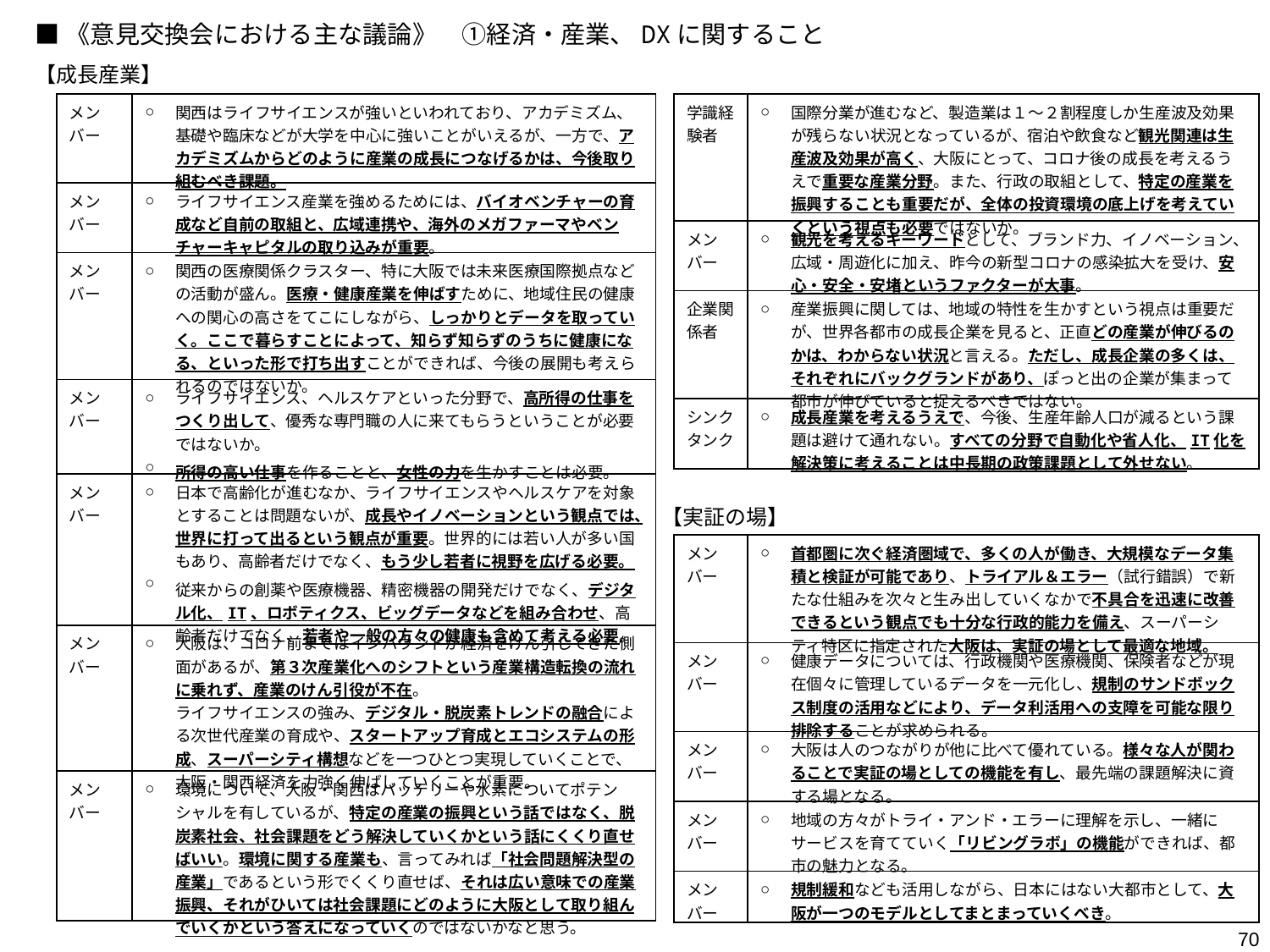

■《意見交換会における主な議論》　①経済・産業、DXに関すること
【成長産業】
| 学識経験者 | ○ | 国際分業が進むなど、製造業は１～２割程度しか生産波及効果が残らない状況となっているが、宿泊や飲食など観光関連は生産波及効果が高く、大阪にとって、コロナ後の成長を考えるうえで重要な産業分野。また、行政の取組として、特定の産業を振興することも重要だが、全体の投資環境の底上げを考えていくという視点も必要ではないか。 |
| --- | --- | --- |
| メンバー | ○ | 観光を考えるキーワードとして、ブランド力、イノベーション、広域・周遊化に加え、昨今の新型コロナの感染拡大を受け、安心・安全・安堵というファクターが大事。 |
| 企業関係者 | ○ | 産業振興に関しては、地域の特性を生かすという視点は重要だが、世界各都市の成長企業を見ると、正直どの産業が伸びるのかは、わからない状況と言える。ただし、成長企業の多くは、それぞれにバックグランドがあり、ぽっと出の企業が集まって都市が伸びていると捉えるべきではない。 |
| シンクタンク | ○ | 成長産業を考えるうえで、今後、生産年齢人口が減るという課題は避けて通れない。すべての分野で自動化や省人化、IT化を解決策に考えることは中長期の政策課題として外せない。 |
| メンバー | ○ | 関西はライフサイエンスが強いといわれており、アカデミズム、基礎や臨床などが大学を中心に強いことがいえるが、一方で、アカデミズムからどのように産業の成長につなげるかは、今後取り組むべき課題。 |
| --- | --- | --- |
| メンバー | ○ | ライフサイエンス産業を強めるためには、バイオベンチャーの育成など自前の取組と、広域連携や、海外のメガファーマやベンチャーキャピタルの取り込みが重要。 |
| メンバー | ○ | 関西の医療関係クラスター、特に大阪では未来医療国際拠点などの活動が盛ん。医療・健康産業を伸ばすために、地域住民の健康への関心の高さをてこにしながら、しっかりとデータを取っていく。ここで暮らすことによって、知らず知らずのうちに健康になる、といった形で打ち出すことができれば、今後の展開も考えられるのではないか。 |
| メンバー | ○ ○ | ライフサイエンス、ヘルスケアといった分野で、高所得の仕事をつくり出して、優秀な専門職の人に来てもらうということが必要ではないか。 所得の高い仕事を作ることと、女性の力を生かすことは必要。 |
| メンバー | ○ ○ | 日本で高齢化が進むなか、ライフサイエンスやヘルスケアを対象とすることは問題ないが、成長やイノベーションという観点では、世界に打って出るという観点が重要。世界的には若い人が多い国もあり、高齢者だけでなく、もう少し若者に視野を広げる必要。 従来からの創薬や医療機器、精密機器の開発だけでなく、デジタル化、IT、ロボティクス、ビッグデータなどを組み合わせ、高齢者だけでなく、若者や一般の方々の健康も含めて考える必要。 |
| メンバー | ○ | 大阪は、コロナ前まではインバウンドが経済をけん引してきた側面があるが、第３次産業化へのシフトという産業構造転換の流れに乗れず、産業のけん引役が不在。 ライフサイエンスの強み、デジタル・脱炭素トレンドの融合による次世代産業の育成や、スタートアップ育成とエコシステムの形成、スーパーシティ構想などを一つひとつ実現していくことで、大阪・関西経済を力強く伸ばしていくことが重要。 |
| メンバー | ○ | 環境について、大阪・関西はバッテリーや水素についてポテンシャルを有しているが、特定の産業の振興という話ではなく、脱炭素社会、社会課題をどう解決していくかという話にくくり直せばいい。環境に関する産業も、言ってみれば「社会問題解決型の産業」であるという形でくくり直せば、それは広い意味での産業振興、それがひいては社会課題にどのように大阪として取り組んでいくかという答えになっていくのではないかなと思う。 |
【実証の場】
| メンバー | ○ | 首都圏に次ぐ経済圏域で、多くの人が働き、大規模なデータ集積と検証が可能であり、トライアル＆エラー（試行錯誤）で新たな仕組みを次々と生み出していくなかで不具合を迅速に改善できるという観点でも十分な行政的能力を備え、スーパーシティ特区に指定された大阪は、実証の場として最適な地域。 |
| --- | --- | --- |
| メンバー | ○ | 健康データについては、行政機関や医療機関、保険者などが現在個々に管理しているデータを一元化し、規制のサンドボックス制度の活用などにより、データ利活用への支障を可能な限り排除することが求められる。 |
| メンバー | ○ | 大阪は人のつながりが他に比べて優れている。様々な人が関わることで実証の場としての機能を有し、最先端の課題解決に資する場となる。 |
| メンバー | ○ | 地域の方々がトライ・アンド・エラーに理解を示し、一緒にサービスを育てていく「リビングラボ」の機能ができれば、都市の魅力となる。 |
| メンバー | ○ | 規制緩和なども活用しながら、日本にはない大都市として、大阪が一つのモデルとしてまとまっていくべき。 |

70